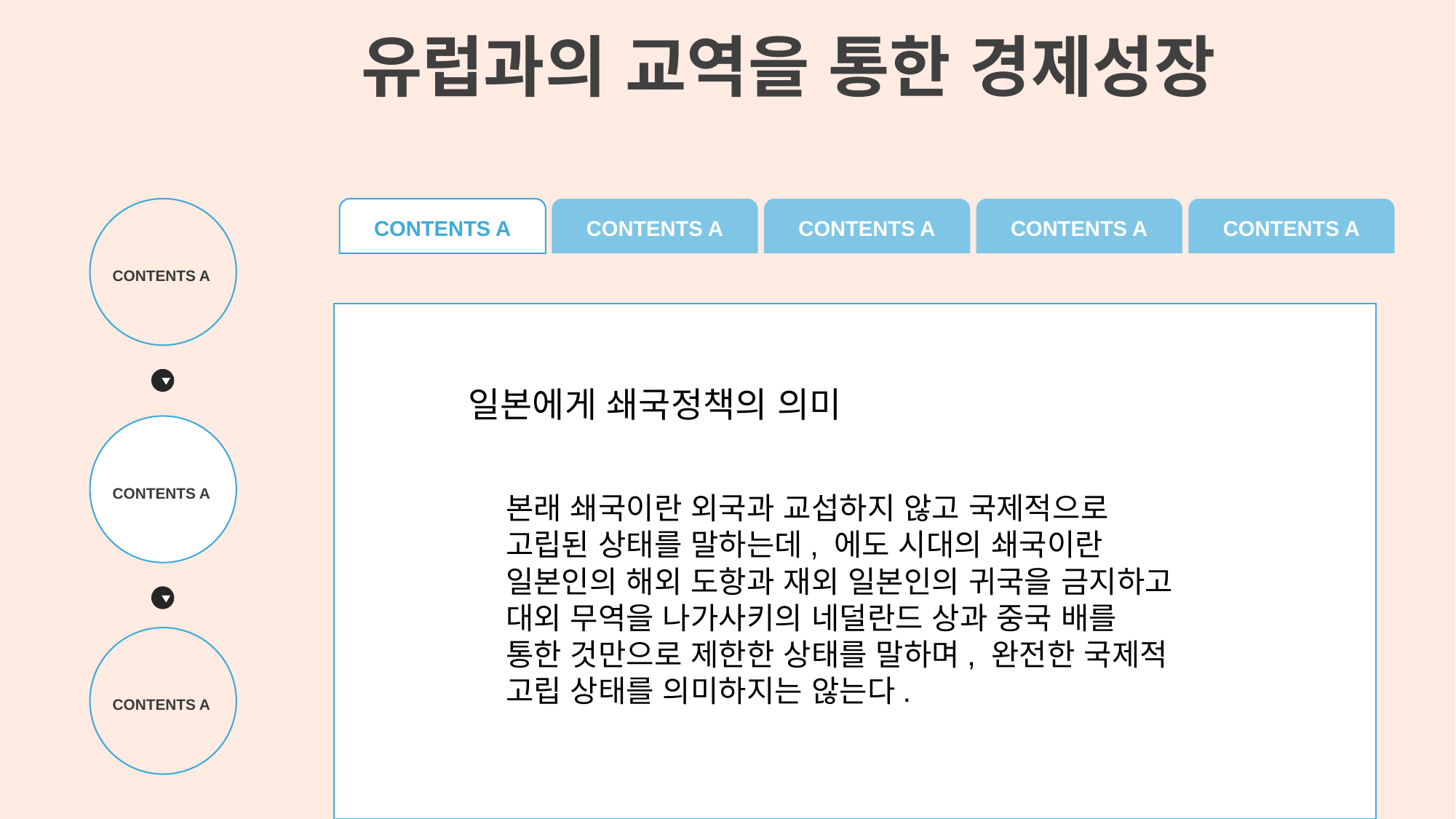

유럽과의 교역을 통한 경제성장

CONTENTS A
CONTENTS A
CONTENTS A
CONTENTS A
CONTENTS A

CONTENTS A

도쿠가와 이에야스가 산킨고타이제 를 통해서 다이묘(영주)들의 세력을 억제하고 국왕의 정치 참여를 금지하여 막부의 통제력을 강화한 다음 조선과의 우호관계를 회복하고 통신사를 파견하여 선진문물을 받아들였으며 임진왜란 중에를 통해서 다이묘(영주)들의 세력을 억제하고 국왕의 정치 참여를 금지하여 막부의 통제력을 강화한 다음 조선과의 우호관계를 회복하고 통신사를 파견하여 선진문물을 받아들였으며 임진왜란 중에도 도자기 서적등 많은 문화재와 학자 기술자들을 포로로 잡아간 것이 역시나 이 에도시기의 경제적 발전뿐아니라 근세문화 의 발달에도 큰 영향을 끼쳤다.
도쿠가와 이에야스가 산킨고타이제 를 통해서 다이묘(영주)들의 세력을 억제하고 국왕의 정치 참여를 금지하여 막부의 통제력을 강화한 다음 조선과의 우호관계를 회복하고 통신사를 파견하여 선진문물을 받아들였으며 임진왜란 중에도 도자기 서적등 많은 문화재와 학자 기술자들을 포로로 잡아간 것이 역시나 이 에도시기의 경제적 발전뿐아니라 근세문화 의 발달에도 큰 영향도쿠가와 이에야스가 산킨고타이제 를 통해서 다이묘(영주)들의 세력을 억제하고 국왕의 정치 참여를 금지하여 막부의 통제력을 강화한 다음 조선과의 우호관계를 회복하고 통신사를 파견하여 선진문물을 받아들였으며 임진왜란 중에도 도자기 서적등 많은 문화재와 학자 기술자들을 포로로 잡아간 것이 역시나 이 에도시기의 경제적 발전뿐아니라 근세문화 의 발달에도 큰 영향을 끼쳤다.
다이도쿠가와 이에야스가 산킨고타이제 를 통해서 다이묘(영주)들의 세력을 억제하고 국왕의 정치 참여를 금지하여 막부의 통제력을 강화한 다음 조선과의 우호관계를 회복하고 통신사를 파견하여 선진문물을 받아들였으며 임진왜란 중에도 도자기 서적등 많은 문화재와 학자 기술자들을 포로로 잡아간 것이 역시나 이 에도시기의 경제적 발전뿐묘(영주)들의 세력을 억제하고 국왕의 정치 참여를 금지하여 막부의 통제력을 강화한 다음 조선과의 우호관계를 회복하고 통신사를 파견하여 선진문물을 받아들였으며 임진왜란 중에도 도자기 서적등 많은 문화재와 학자 기술자들을 포로로 잡아간 것이 역시나 이 에도시기의 경제적 발전뿐아니라 근세문화 의 발달에도 큰 영향을 끼쳤다.

▶

일본에게 쇄국정책의 의미

CONTENTS A
본래 쇄국이란 외국과 교섭하지 않고 국제적으로 고립된 상태를 말하는데, 에도 시대의 쇄국이란 일본인의 해외 도항과 재외 일본인의 귀국을 금지하고 대외 무역을 나가사키의 네덜란드 상과 중국 배를 통한 것만으로 제한한 상태를 말하며, 완전한 국제적 고립 상태를 의미하지는 않는다.
▶

CONTENTS A